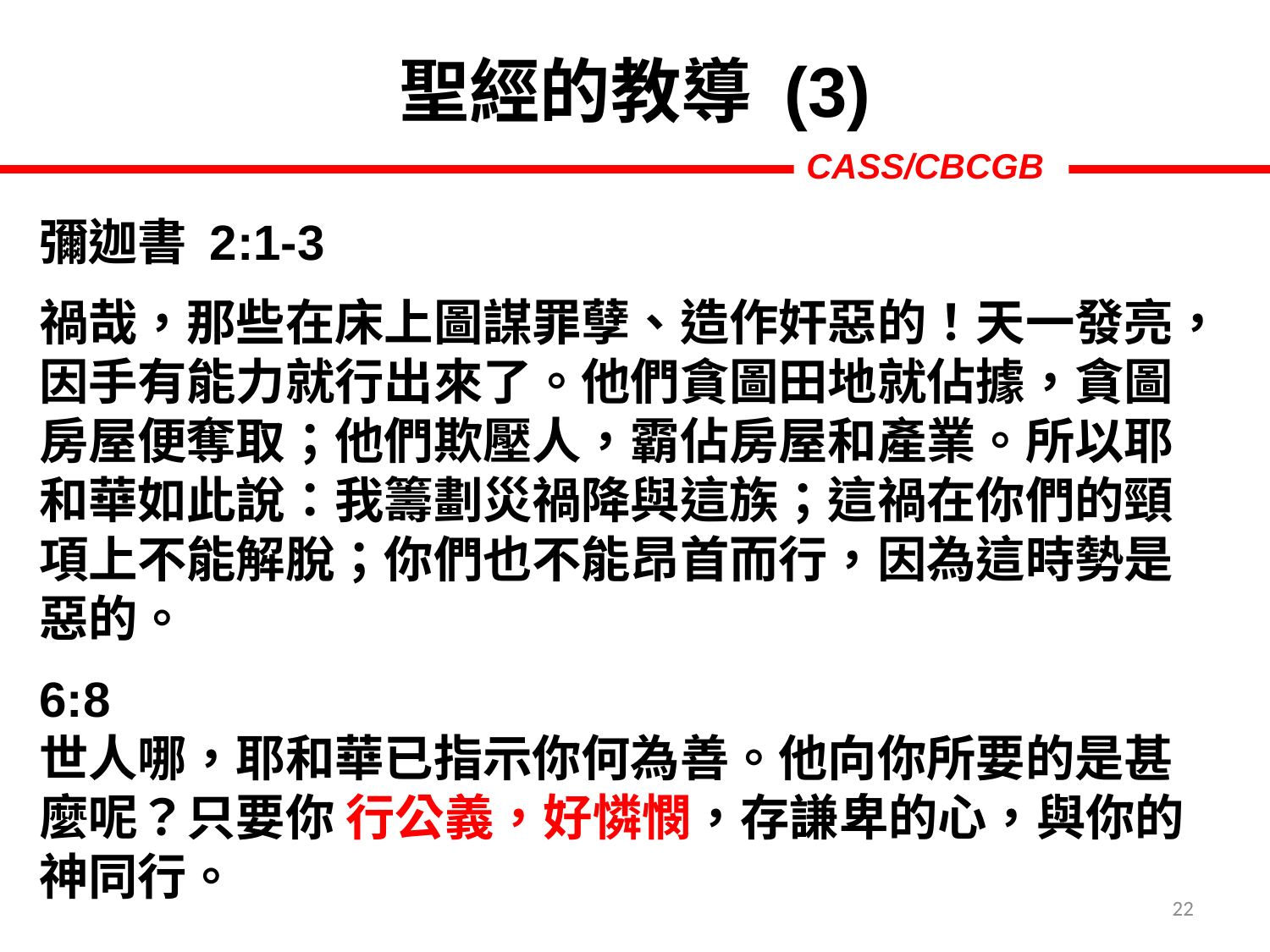

# 聖經的教導 (3)
彌迦書 2:1-3
禍哉，那些在床上圖謀罪孽、造作奸惡的！天一發亮，因手有能力就行出來了。他們貪圖田地就佔據，貪圖房屋便奪取；他們欺壓人，霸佔房屋和產業。所以耶和華如此說：我籌劃災禍降與這族；這禍在你們的頸項上不能解脫；你們也不能昂首而行，因為這時勢是惡的。
6:8
世人哪，耶和華已指示你何為善。他向你所要的是甚麼呢？只要你 行公義，好憐憫，存謙卑的心，與你的神同行。

22